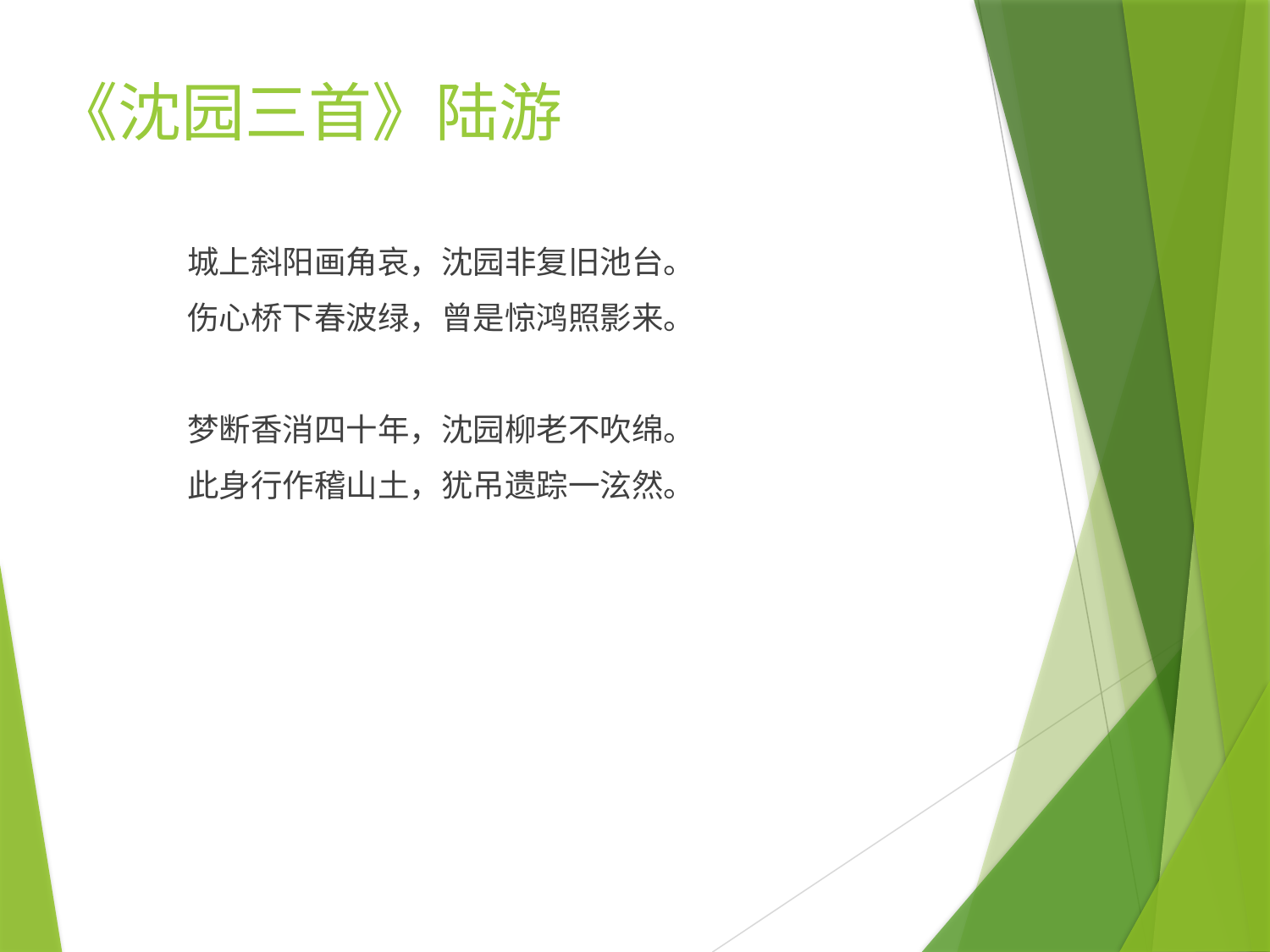

# 《沈园三首》陆游
城上斜阳画角哀，沈园非复旧池台。
伤心桥下春波绿，曾是惊鸿照影来。

梦断香消四十年，沈园柳老不吹绵。
此身行作稽山土，犹吊遗踪一泫然。